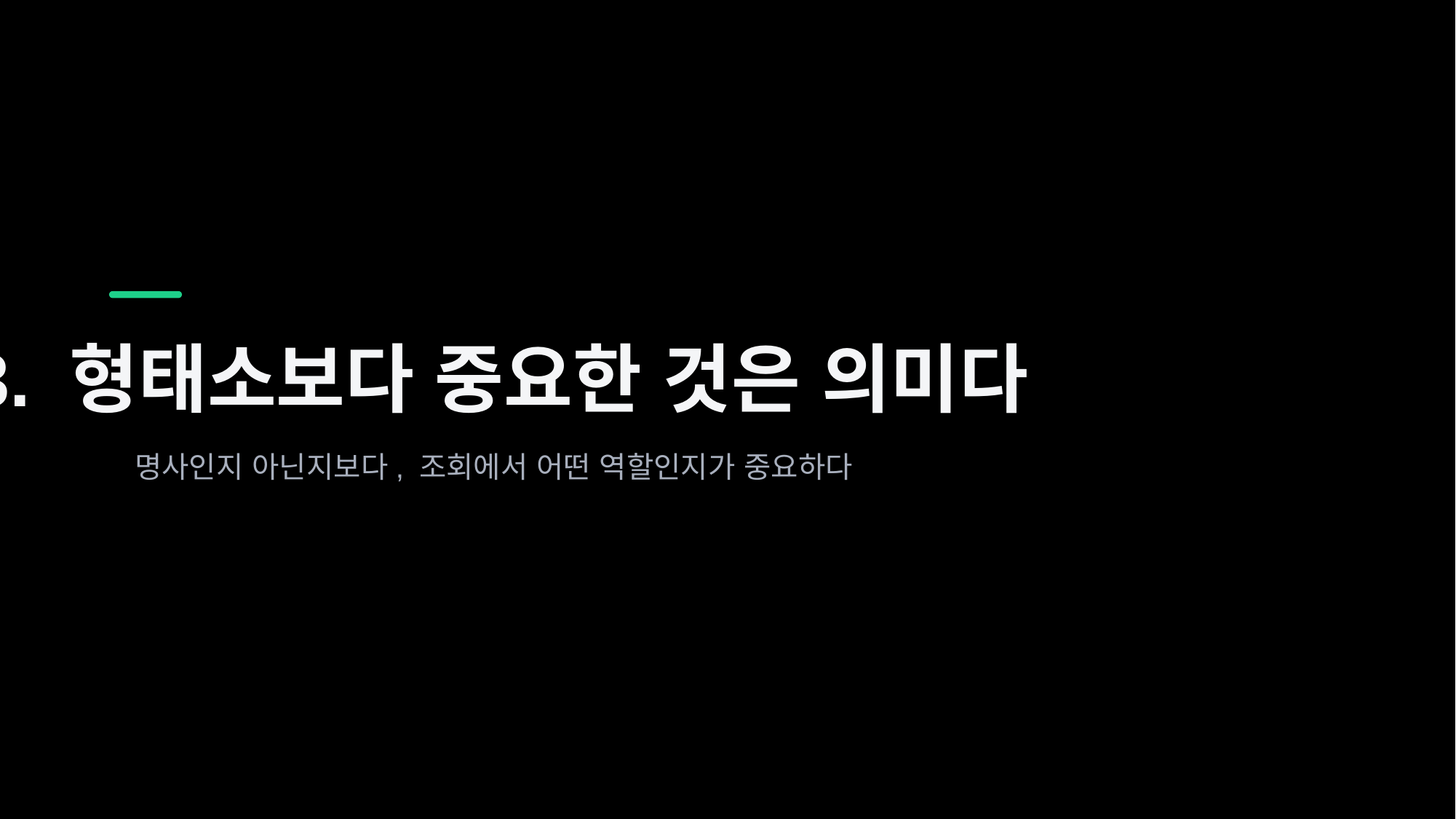

3. 형태소보다 중요한 것은 의미다
명사인지 아닌지보다, 조회에서 어떤 역할인지가 중요하다